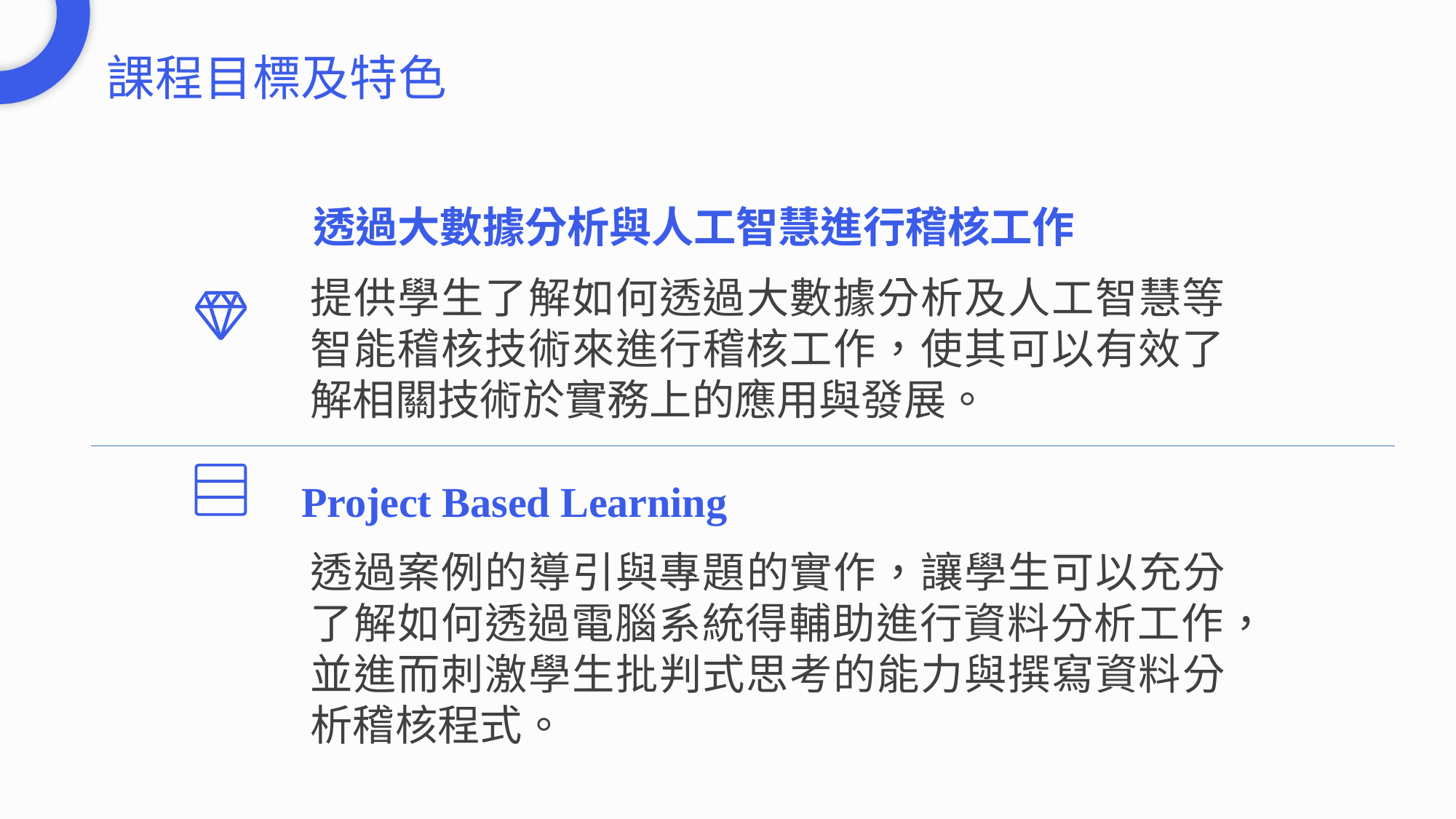

# 課程目標及特色
透過大數據分析與人工智慧進行稽核工作
提供學生了解如何透過大數據分析及人工智慧等智能稽核技術來進行稽核工作，使其可以有效了解相關技術於實務上的應用與發展。

Project Based Learning
透過案例的導引與專題的實作，讓學生可以充分了解如何透過電腦系統得輔助進行資料分析工作，並進而刺激學生批判式思考的能力與撰寫資料分析稽核程式。